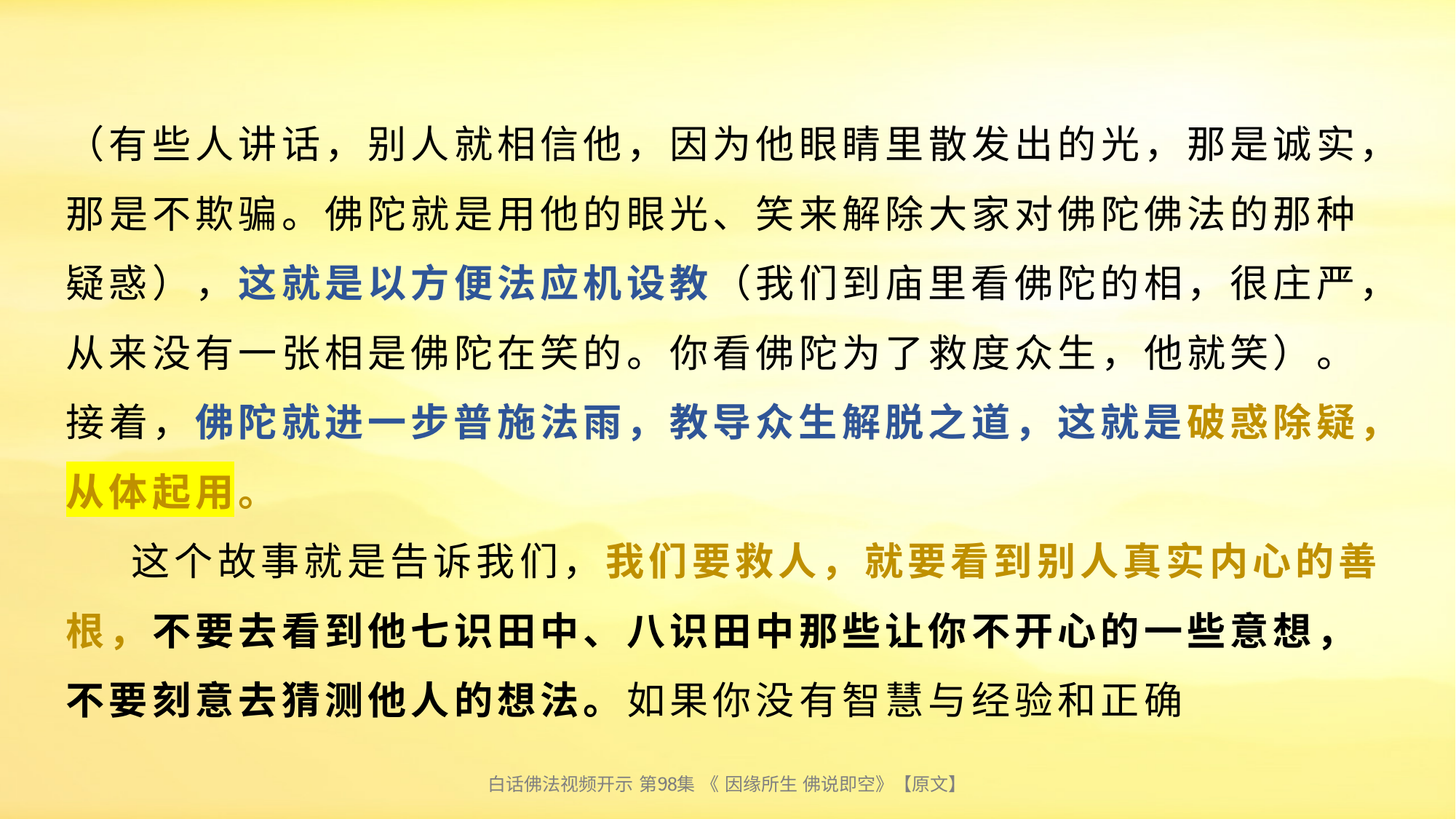

# （有些人讲话，别人就相信他，因为他眼睛里散发出的光，那是诚实，那是不欺骗。佛陀就是用他的眼光、笑来解除大家对佛陀佛法的那种疑惑），这就是以方便法应机设教（我们到庙里看佛陀的相，很庄严，从来没有一张相是佛陀在笑的。你看佛陀为了救度众生，他就笑）。接着，佛陀就进一步普施法雨，教导众生解脱之道，这就是破惑除疑，从体起用。 这个故事就是告诉我们，我们要救人，就要看到别人真实内心的善根，不要去看到他七识田中、八识田中那些让你不开心的一些意想，不要刻意去猜测他人的想法。如果你没有智慧与经验和正确
白话佛法视频开示 第98集 《 因缘所生 佛说即空》【原文】